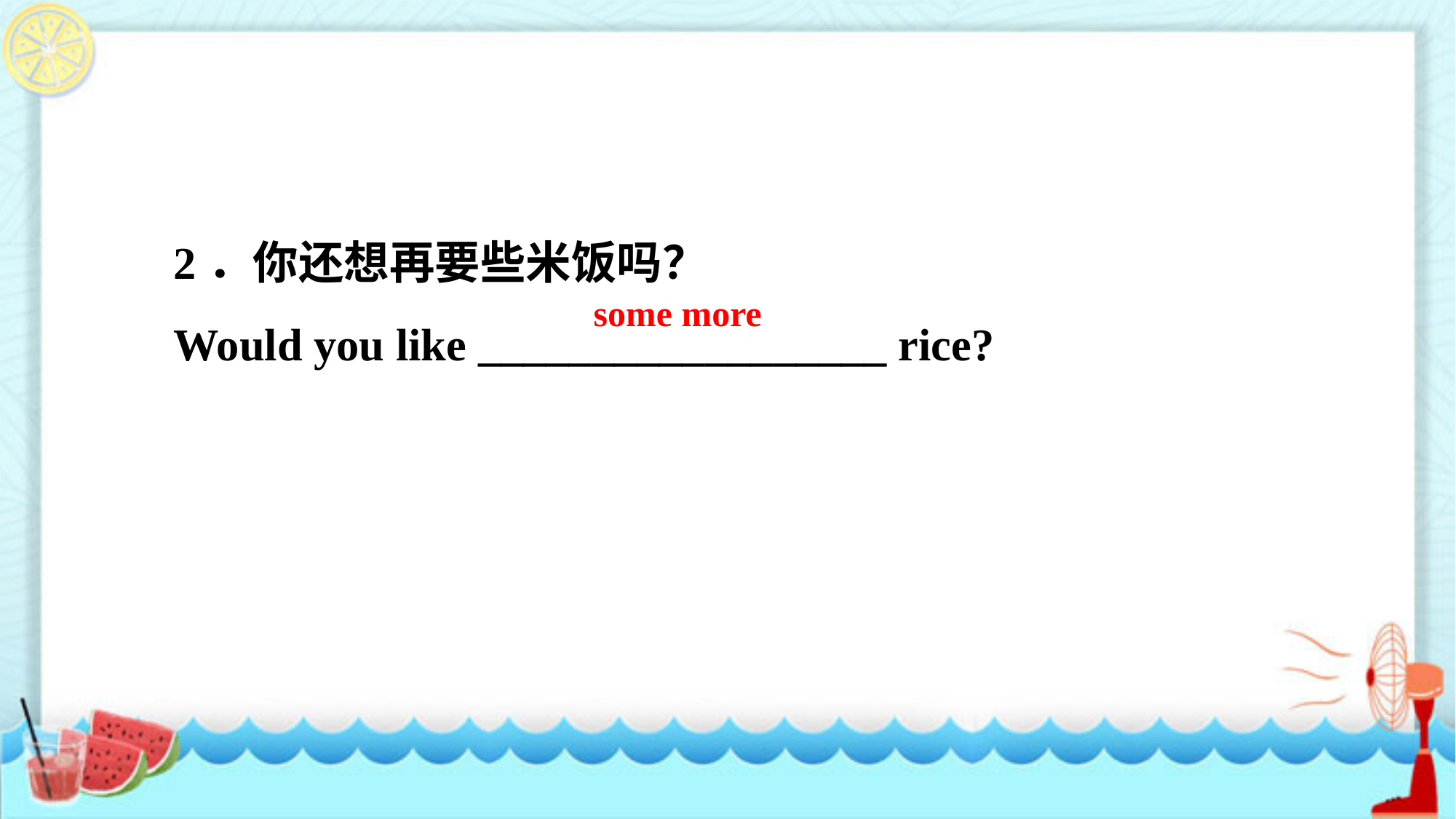

2．你还想再要些米饭吗？
Would you like __________________ rice?
some more